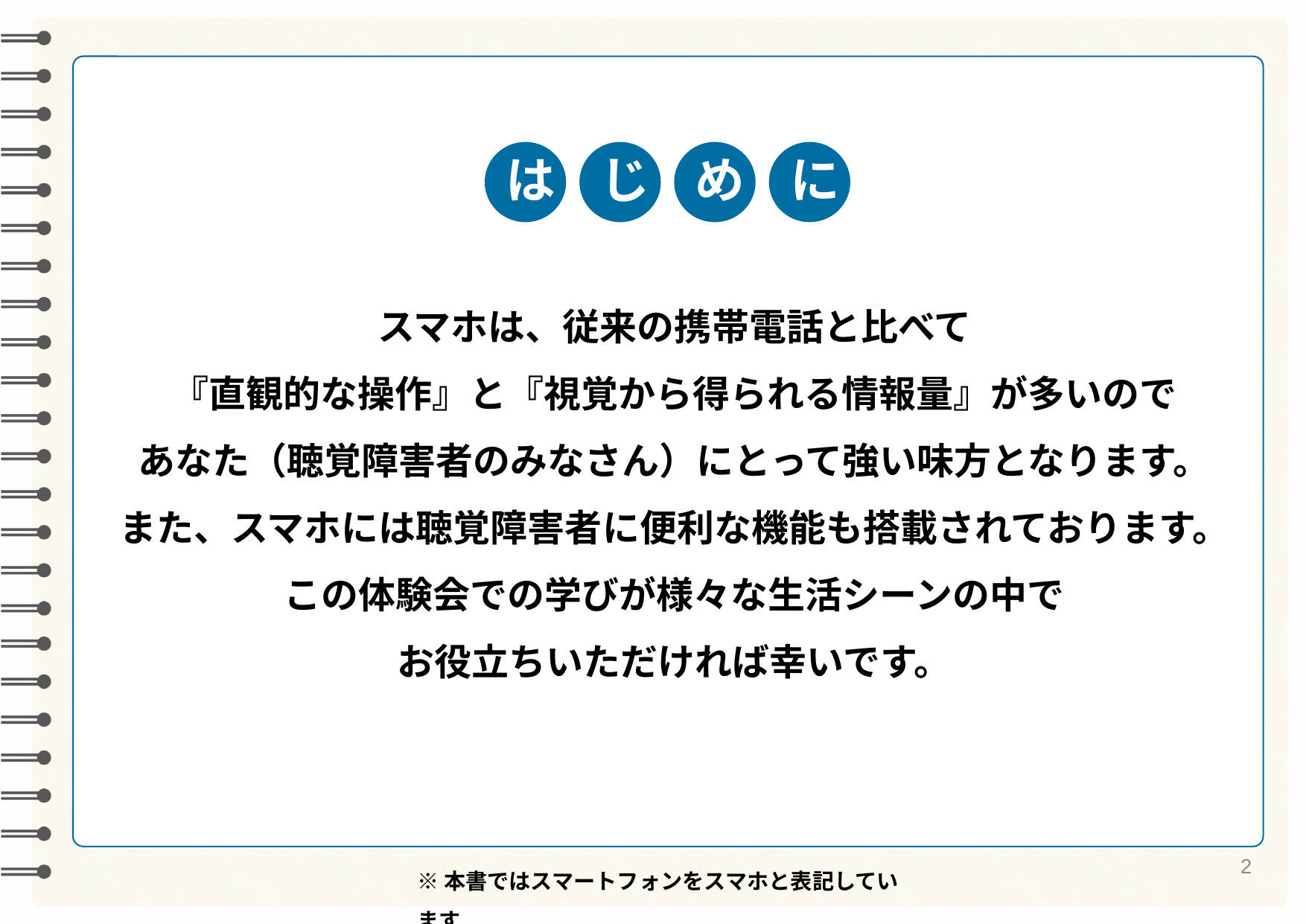

は

じ

め

に
スマホは、従来の携帯電話と比べて
『直観的な操作』と『視覚から得られる情報量』が多いので
あなた（聴覚障害者のみなさん）にとって強い味方となります。
また、スマホには聴覚障害者に便利な機能も搭載されております。
この体験会での学びが様々な生活シーンの中で
お役立ちいただければ幸いです。
2
※本書ではスマートフォンをスマホと表記しています